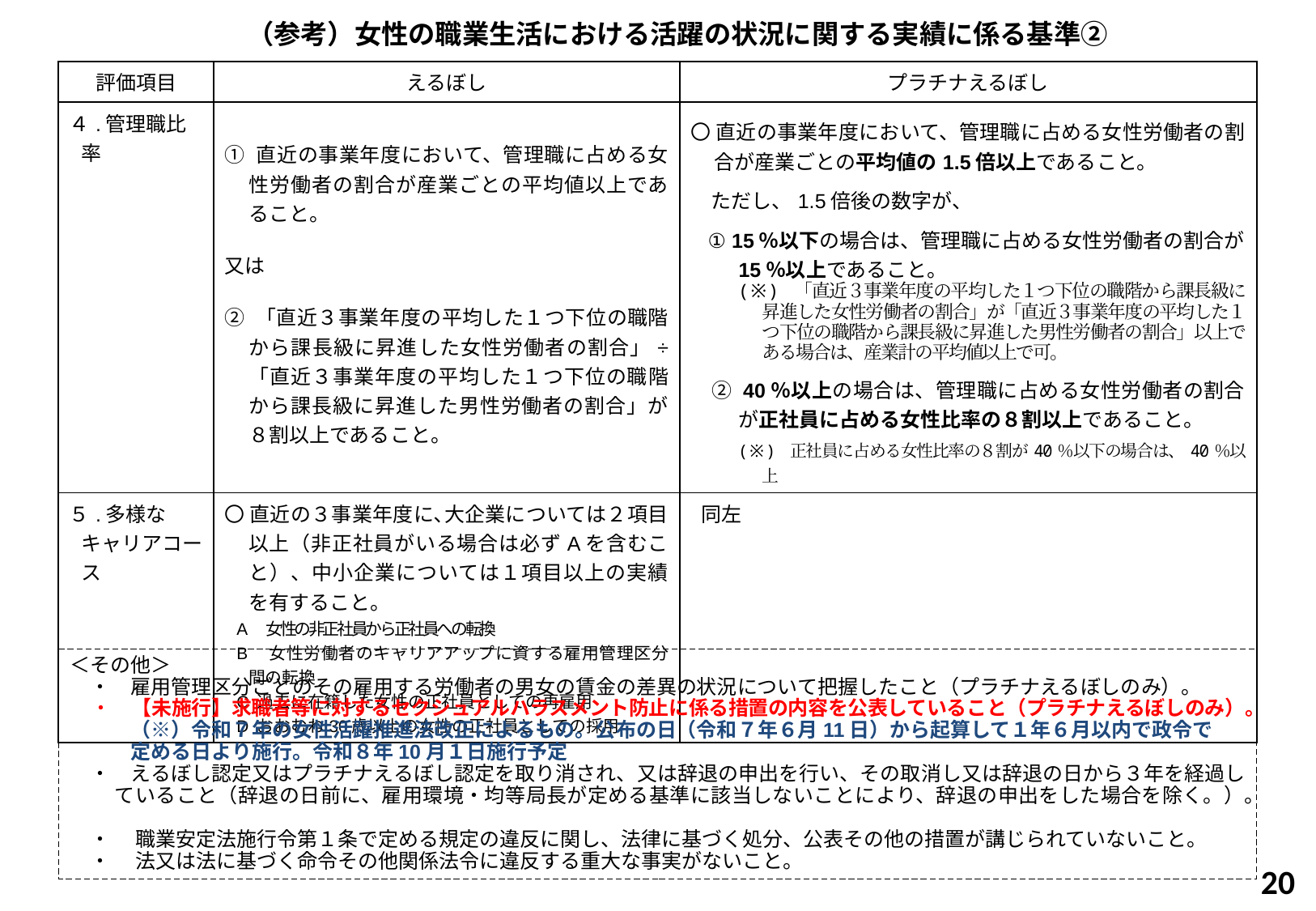

（参考）女性の職業生活における活躍の状況に関する実績に係る基準②
| 評価項目 | えるぼし | プラチナえるぼし |
| --- | --- | --- |
| ４.管理職比率 | ① 直近の事業年度において、管理職に占める女性労働者の割合が産業ごとの平均値以上であること。 又は　 ② 「直近３事業年度の平均した１つ下位の職階から課長級に昇進した女性労働者の割合」÷ 「直近３事業年度の平均した１つ下位の職階から課長級に昇進した男性労働者の割合」が８割以上であること。 | 〇 直近の事業年度において、管理職に占める女性労働者の割合が産業ごとの平均値の1.5倍以上であること。 　ただし、1.5倍後の数字が、 ① 15％以下の場合は、管理職に占める女性労働者の割合が15％以上であること。 　　(※) 「直近３事業年度の平均した１つ下位の職階から課長級に昇進した女性労働者の割合」が「直近３事業年度の平均した１つ下位の職階から課長級に昇進した男性労働者の割合」以上である場合は、産業計の平均値以上で可。 　② 40％以上の場合は、管理職に占める女性労働者の割合が正社員に占める女性比率の８割以上であること。 　　(※) 正社員に占める女性比率の８割が40％以下の場合は、40％以上 |
| ５.多様なキャリアコース | 〇 直近の３事業年度に､大企業については２項目以上（非正社員がいる場合は必ずAを含むこと）、中小企業については１項目以上の実績を有すること。 A　女性の非正社員から正社員への転換 B　女性労働者のキャリアアップに資する雇用管理区分間の転換 C 過去に在籍した女性の正社員としての再雇用 D おおむね30歳以上の女性の正社員としての採用 | 同左 |
＜その他＞
　・　雇用管理区分ごとのその雇用する労働者の男女の賃金の差異の状況について把握したこと（プラチナえるぼしのみ）。
　・　【未施行】求職者等に対するセクシュアルハラスメント防止に係る措置の内容を公表していること（プラチナえるぼしのみ）。
　　　（※）令和７年の女性活躍推進法改正によるもの。公布の日（令和７年６月11日）から起算して１年６月以内で政令で
　　　定める日より施行。令和８年10月１日施行予定
　・　えるぼし認定又はプラチナえるぼし認定を取り消され、又は辞退の申出を行い、その取消し又は辞退の日から３年を経過していること（辞退の日前に、雇用環境・均等局長が定める基準に該当しないことにより、辞退の申出をした場合を除く。）。
　・ 　職業安定法施行令第１条で定める規定の違反に関し、法律に基づく処分、公表その他の措置が講じられていないこと。
　・　 法又は法に基づく命令その他関係法令に違反する重大な事実がないこと。
20